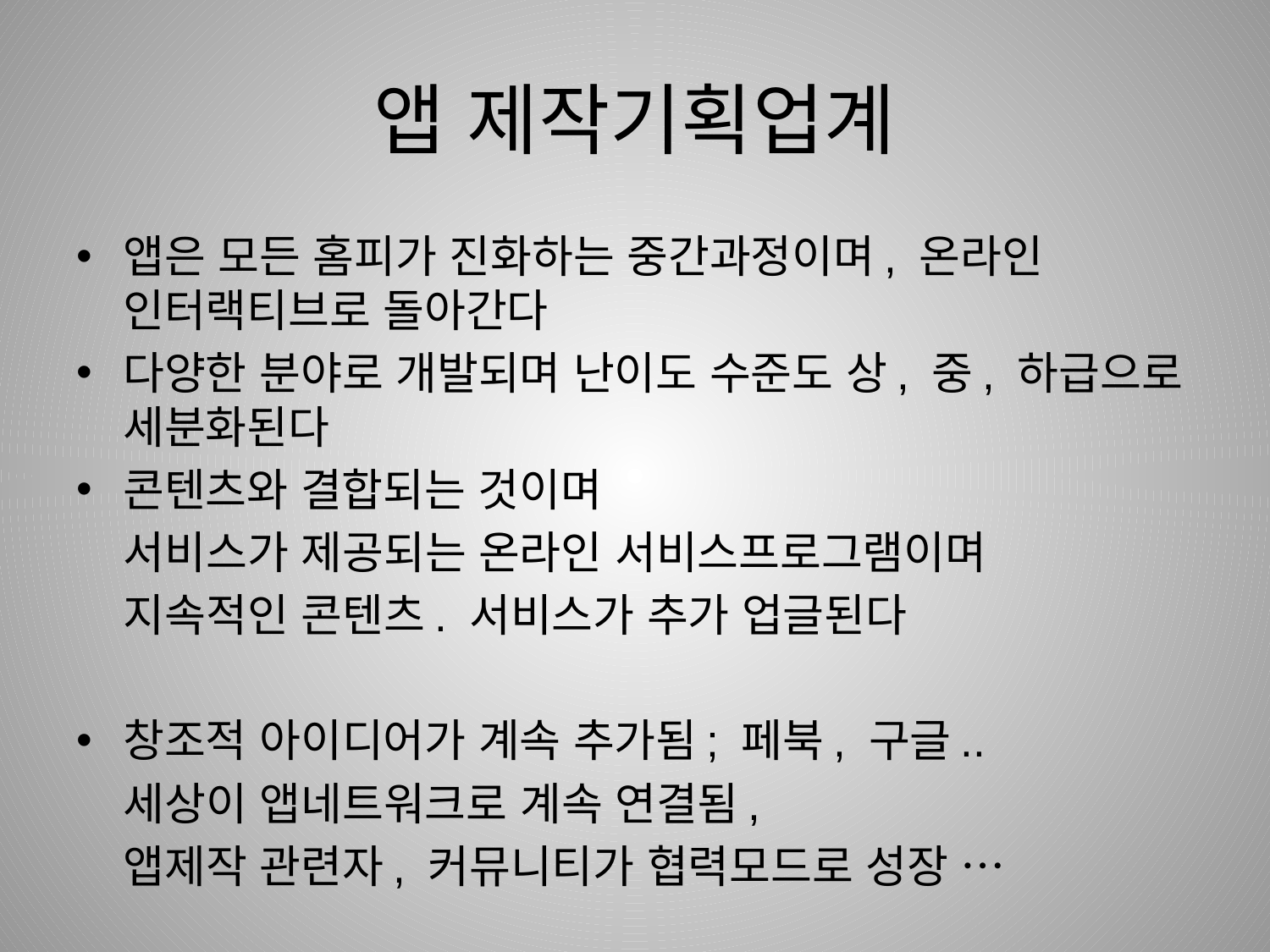

# 앱 제작기획업계
앱은 모든 홈피가 진화하는 중간과정이며, 온라인 인터랙티브로 돌아간다
다양한 분야로 개발되며 난이도 수준도 상, 중, 하급으로 세분화된다
콘텐츠와 결합되는 것이며
   서비스가 제공되는 온라인 서비스프로그램이며
   지속적인 콘텐츠. 서비스가 추가 업글된다

창조적 아이디어가 계속 추가됨; 페북, 구글..
   세상이 앱네트워크로 계속 연결됨,
   앱제작 관련자, 커뮤니티가 협력모드로 성장 …